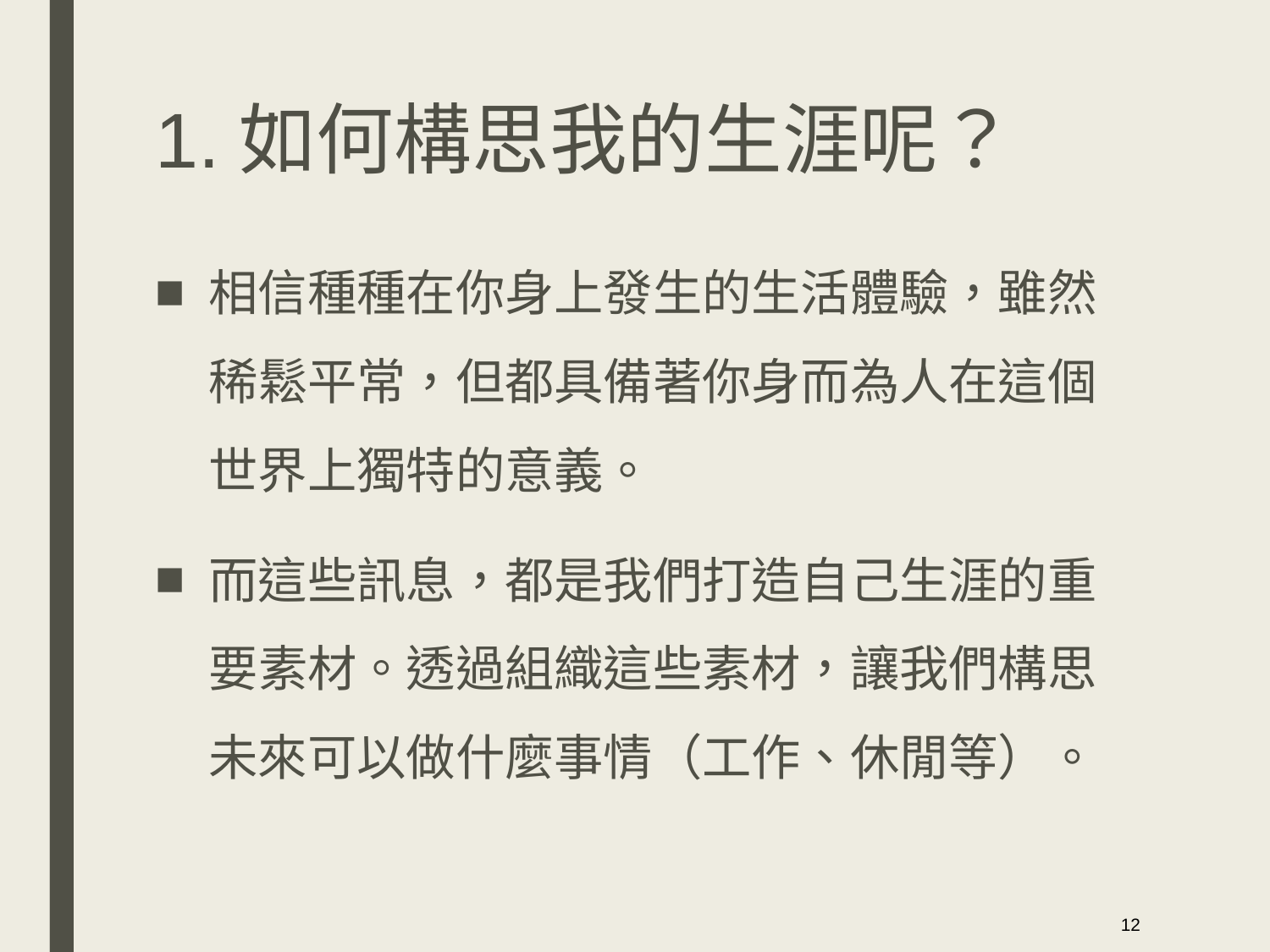

# 1.如何構思我的生涯呢？
相信種種在你身上發生的生活體驗，雖然稀鬆平常，但都具備著你身而為人在這個世界上獨特的意義。
而這些訊息，都是我們打造自己生涯的重要素材。透過組織這些素材，讓我們構思未來可以做什麼事情（工作、休閒等）。
12